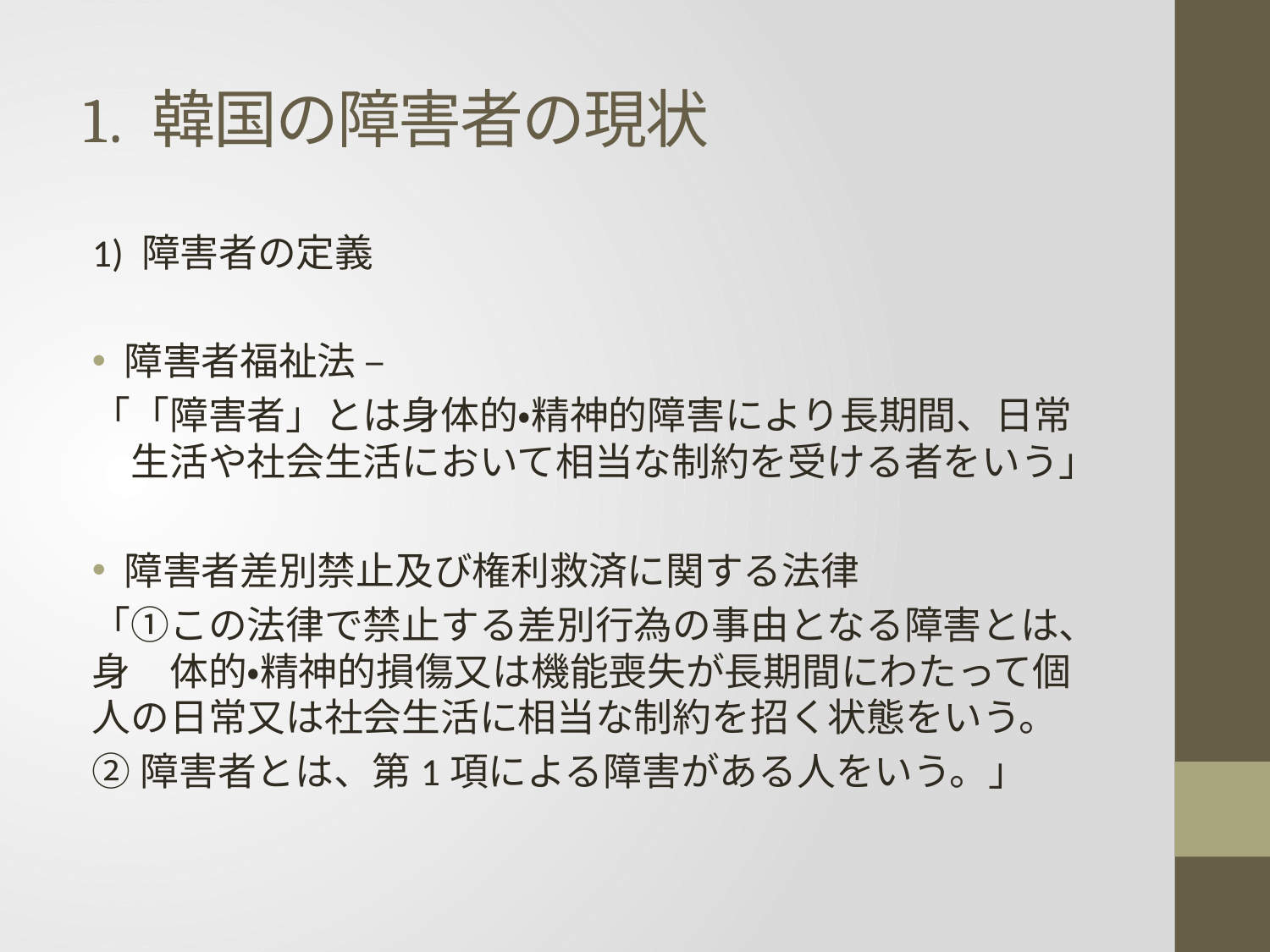

# 1. 韓国の障害者の現状
1) 障害者の定義

障害者福祉法 –
「「障害者」とは身体的・精神的障害により長期間、日常　生活や社会生活において相当な制約を受ける者をいう」

障害者差別禁止及び権利救済に関する法律
「①この法律で禁止する差別行為の事由となる障害とは、身　体的・精神的損傷又は機能喪失が長期間にわたって個人の日常又は社会生活に相当な制約を招く状態をいう。
②障害者とは、第1項による障害がある人をいう。」